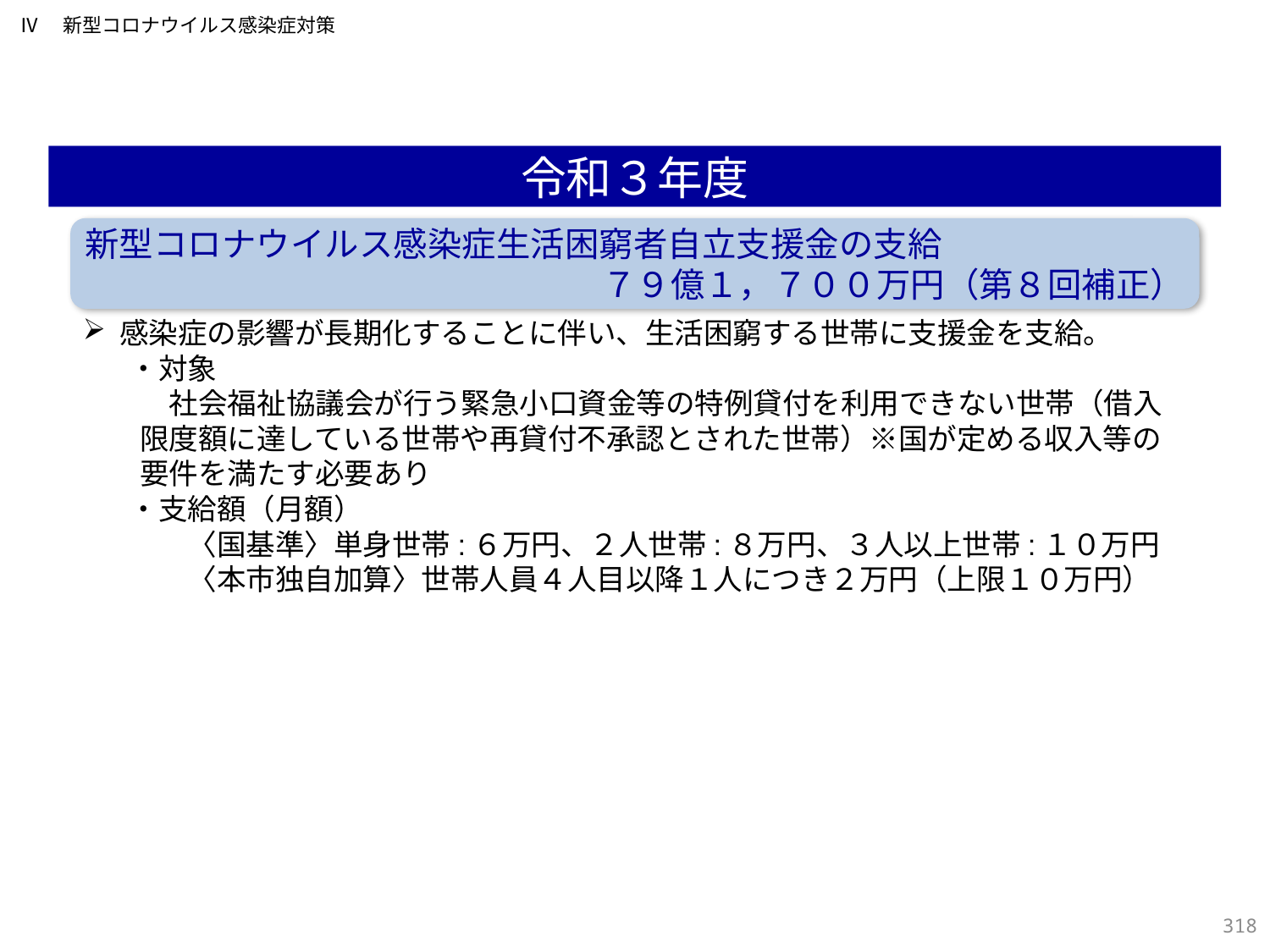

Ⅳ　新型コロナウイルス感染症対策
令和３年度
新型コロナウイルス感染症生活困窮者自立支援金の支給
７９億１，７００万円（第８回補正）

感染症の影響が長期化することに伴い、生活困窮する世帯に支援金を支給。
・対象
　社会福祉協議会が行う緊急小口資金等の特例貸付を利用できない世帯（借入限度額に達している世帯や再貸付不承認とされた世帯）※国が定める収入等の要件を満たす必要あり
・支給額（月額）
　　〈国基準〉単身世帯:６万円、２人世帯:８万円、３人以上世帯:１０万円
　　〈本市独自加算〉世帯人員４人目以降１人につき２万円（上限１０万円）

318